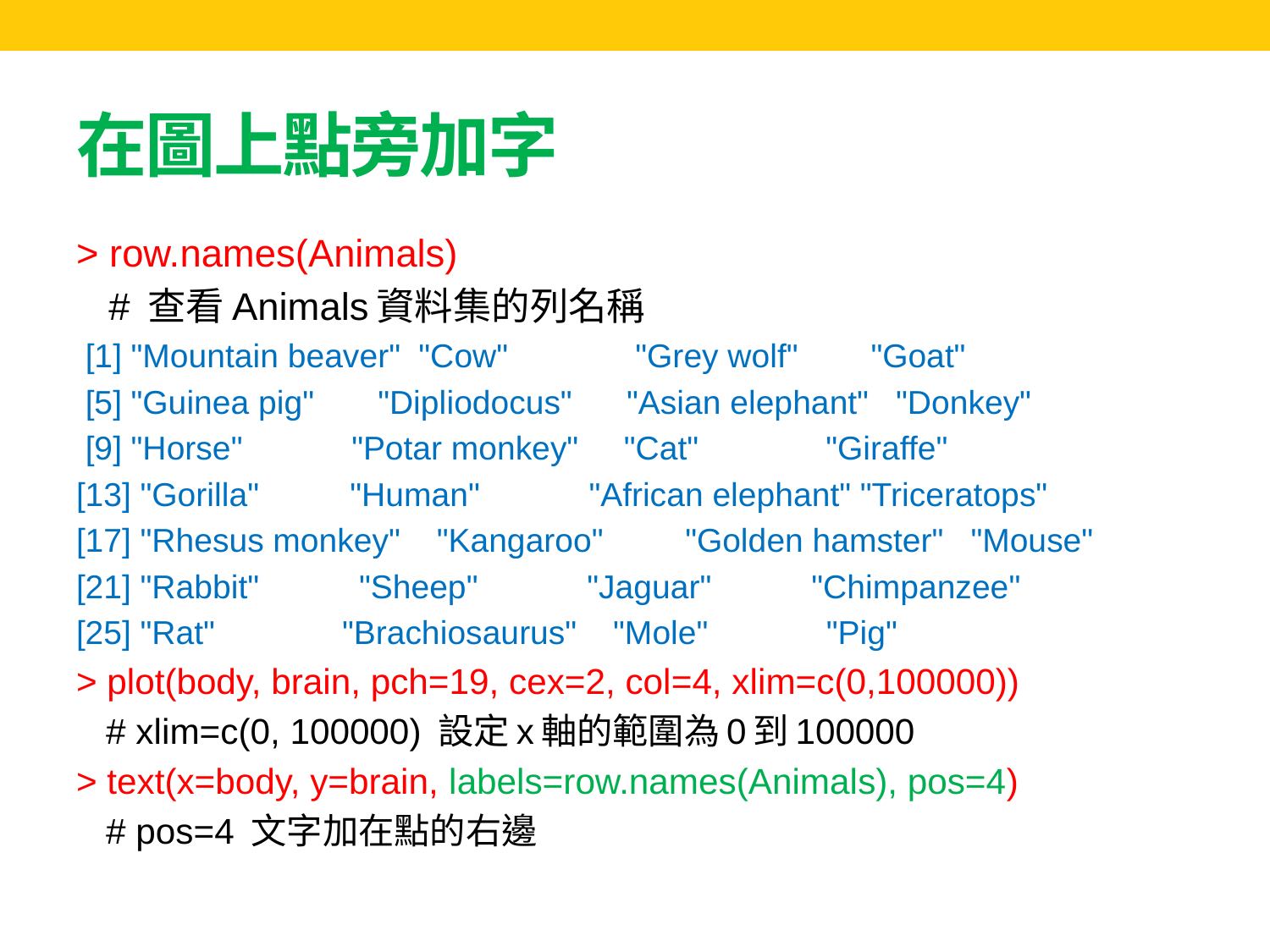

# 在圖上點旁加字
> row.names(Animals)
   # 查看Animals資料集的列名稱
 [1] "Mountain beaver"  "Cow"              "Grey wolf"        "Goat"
 [5] "Guinea pig"       "Dipliodocus"      "Asian elephant"   "Donkey"
 [9] "Horse"            "Potar monkey"     "Cat"              "Giraffe"
[13] "Gorilla"          "Human"            "African elephant" "Triceratops"
[17] "Rhesus monkey"    "Kangaroo"         "Golden hamster"   "Mouse"
[21] "Rabbit"           "Sheep"            "Jaguar"           "Chimpanzee"
[25] "Rat"              "Brachiosaurus"    "Mole"             "Pig"
> plot(body, brain, pch=19, cex=2, col=4, xlim=c(0,100000))
   # xlim=c(0, 100000) 設定x軸的範圍為0到100000
> text(x=body, y=brain, labels=row.names(Animals), pos=4)
   # pos=4 文字加在點的右邊